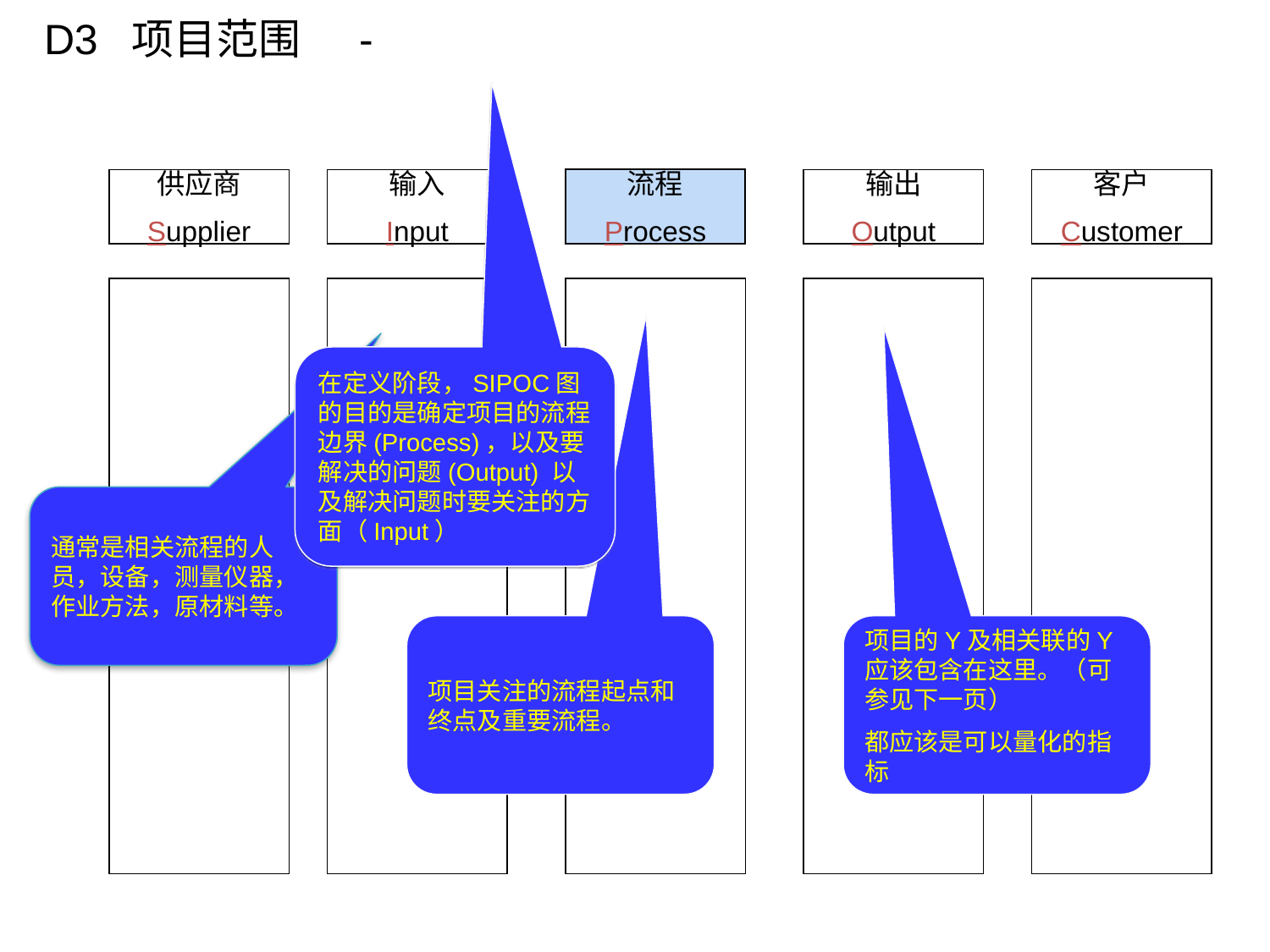

D3  项目范围     -   SIPOC
供应商
Supplier
输入
Input
流程
Process
输出
Output
客户
Customer

在定义阶段，SIPOC图的目的是确定项目的流程边界(Process)，以及要解决的问题(Output) 以及解决问题时要关注的方面（Input）
通常是相关流程的人员，设备，测量仪器，作业方法，原材料等。
项目关注的流程起点和终点及重要流程。
项目的Y及相关联的Y应该包含在这里。（可参见下一页）
都应该是可以量化的指标